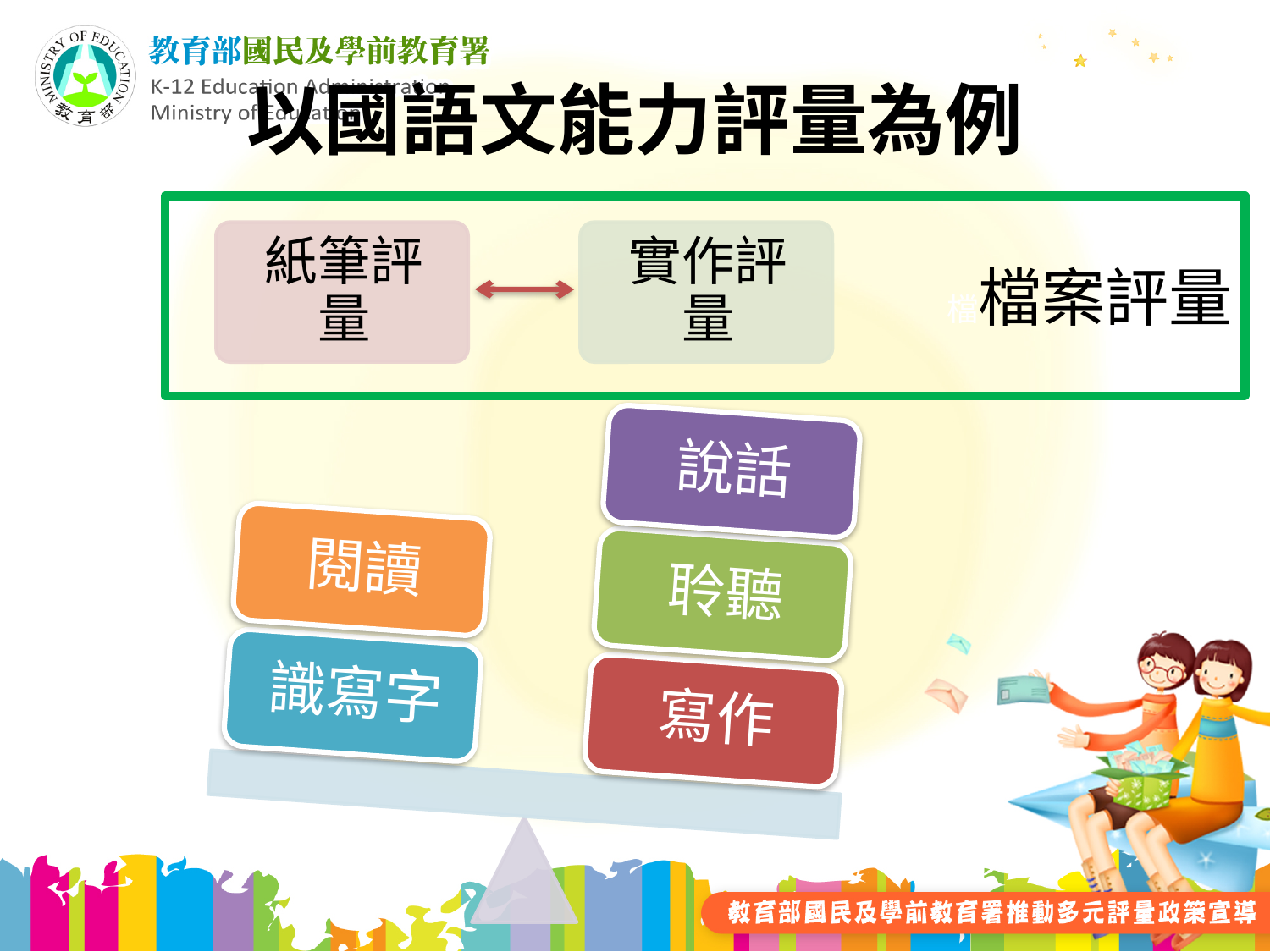

# 以國語文能力評量為例
檔檔案評量
紙筆評量
實作評量
寫作
聆聽
說話
識寫字
閱讀